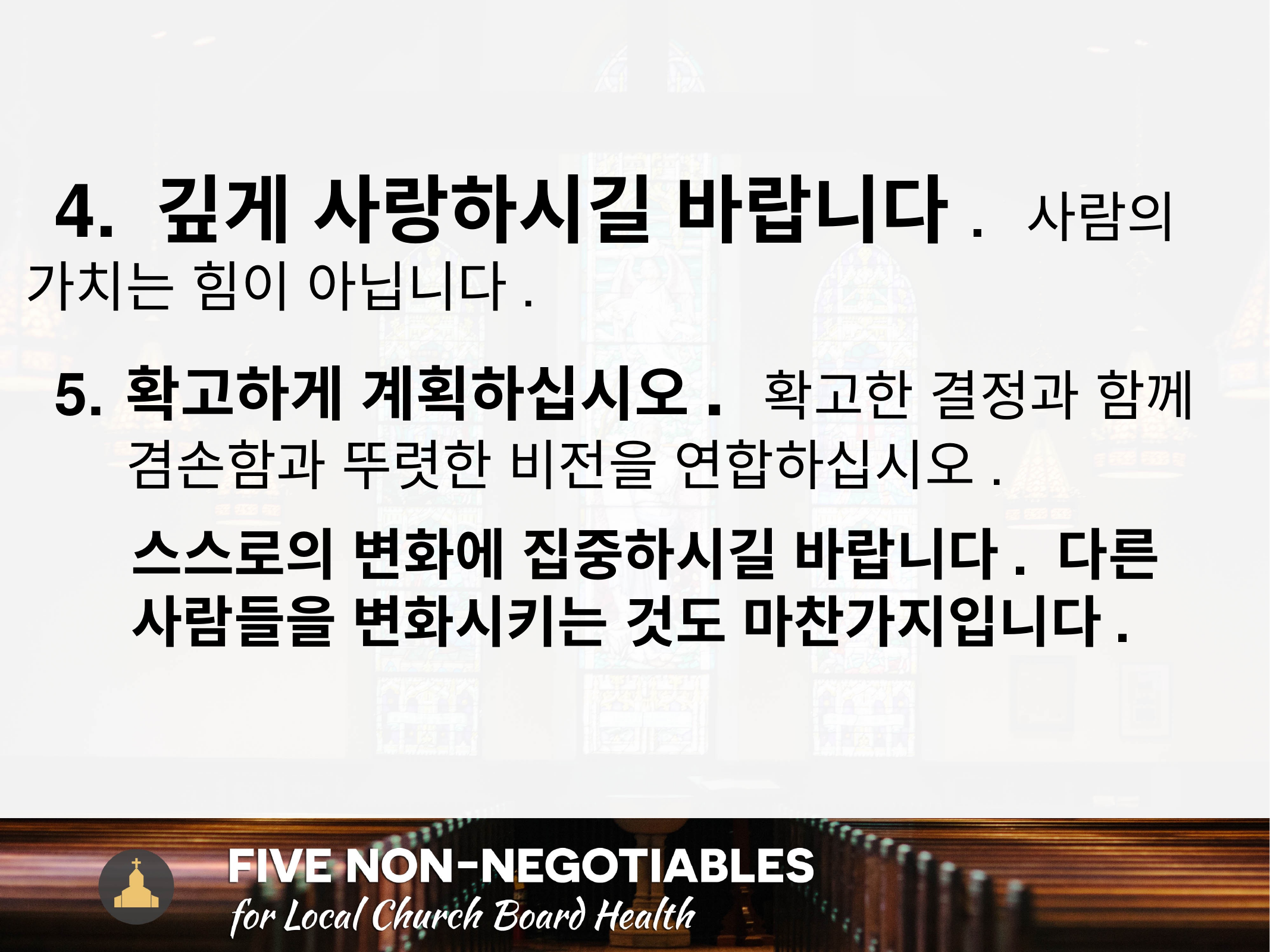

4. 깊게 사랑하시길 바랍니다. 사람의 가치는 힘이 아닙니다.
확고하게 계획하십시오. 확고한 결정과 함께 겸손함과 뚜렷한 비전을 연합하십시오.
스스로의 변화에 집중하시길 바랍니다. 다른 사람들을 변화시키는 것도 마찬가지입니다.